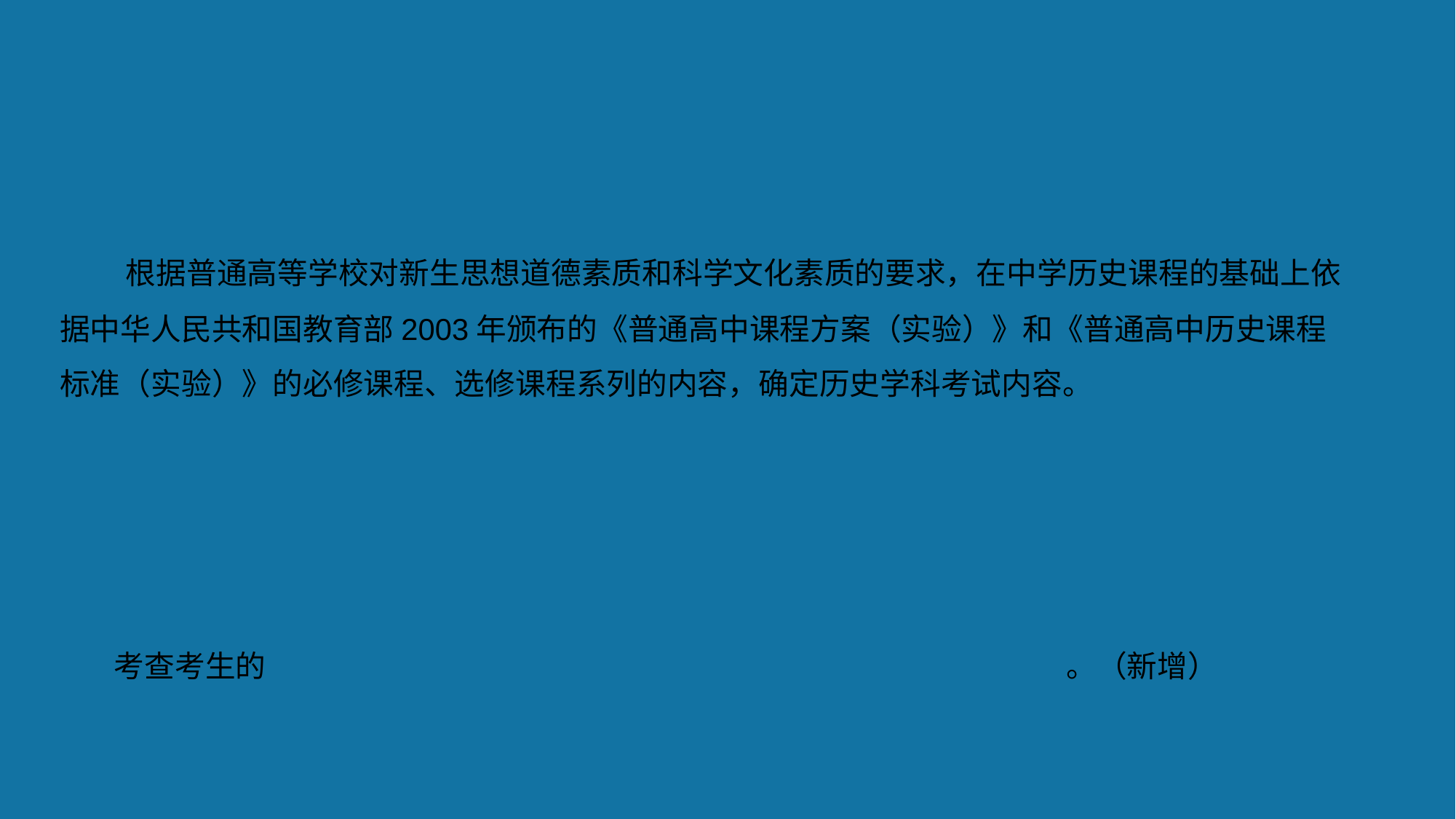

一、关注顶层设计，明确备考方向
3.  2019年考纲变化：
       根据普通高等学校对新生思想道德素质和科学文化素质的要求，在中学历史课程的基础上依据中华人民共和国教育部2003年颁布的《普通高中课程方案（实验）》和《普通高中历史课程标准（实验）》的必修课程、选修课程系列的内容，确定历史学科考试内容。
       历史学科考查对基本历史知识的掌握程度；考查学科素养和学习潜力；注重考查在科学历史观（唯物史观）指导下运用学科思维和学科方法发现问题、分析问题、解决问题的能力。
        命题不拘泥于教科书；运用新材料，创设新情境；古今贯通，中外关联，把握历史发展的基本脉络。
       考查考生的人文精神与素养，引导其实现德智体美劳全面发展。（新增）